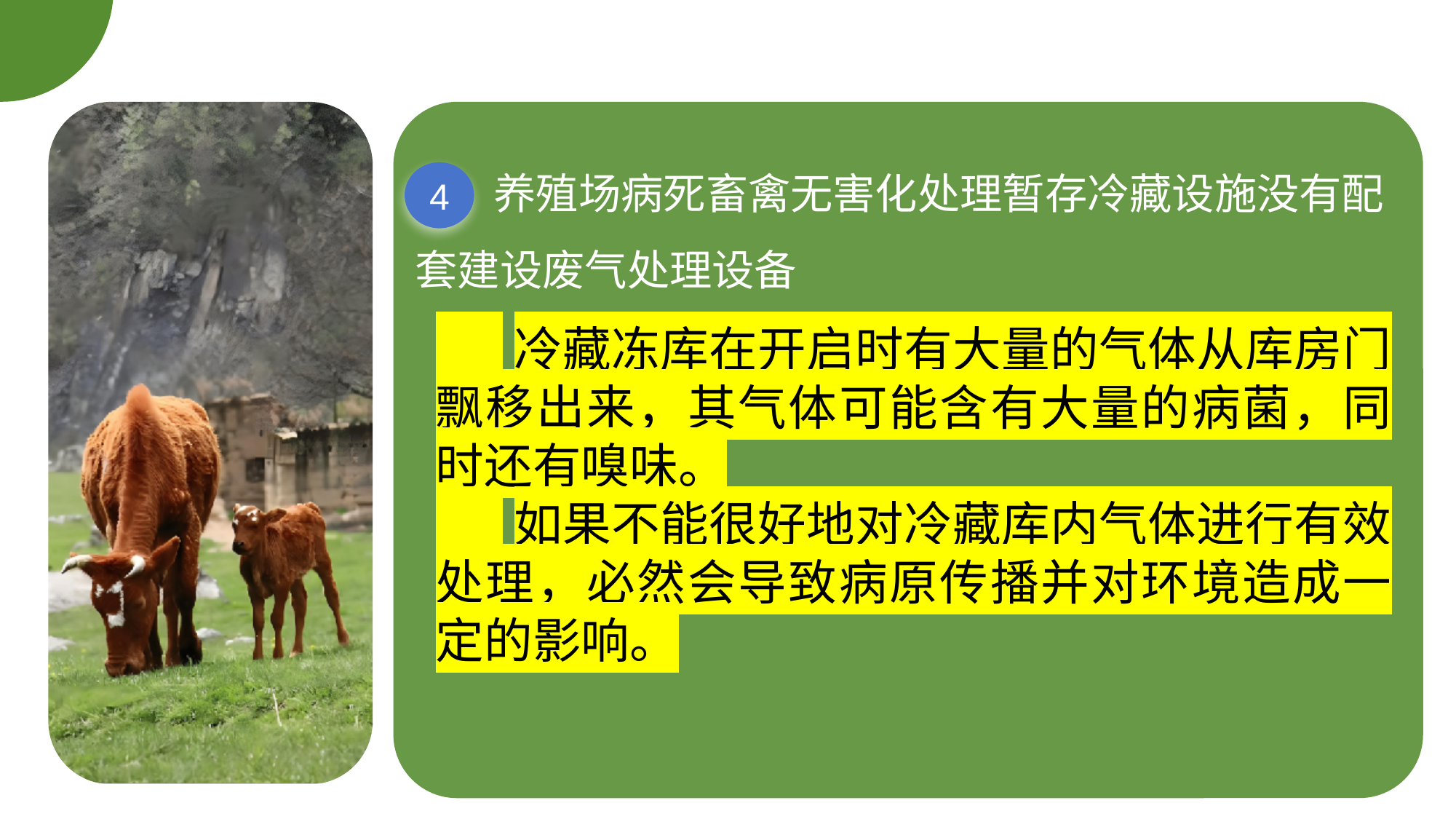

养殖场病死畜禽无害化处理暂存冷藏设施没有配套建设废气处理设备
4
      冷藏冻库在开启时有大量的气体从库房门飘移出来，其气体可能含有大量的病菌，同时还有嗅味。
      如果不能很好地对冷藏库内气体进行有效处理，必然会导致病原传播并对环境造成一定的影响。